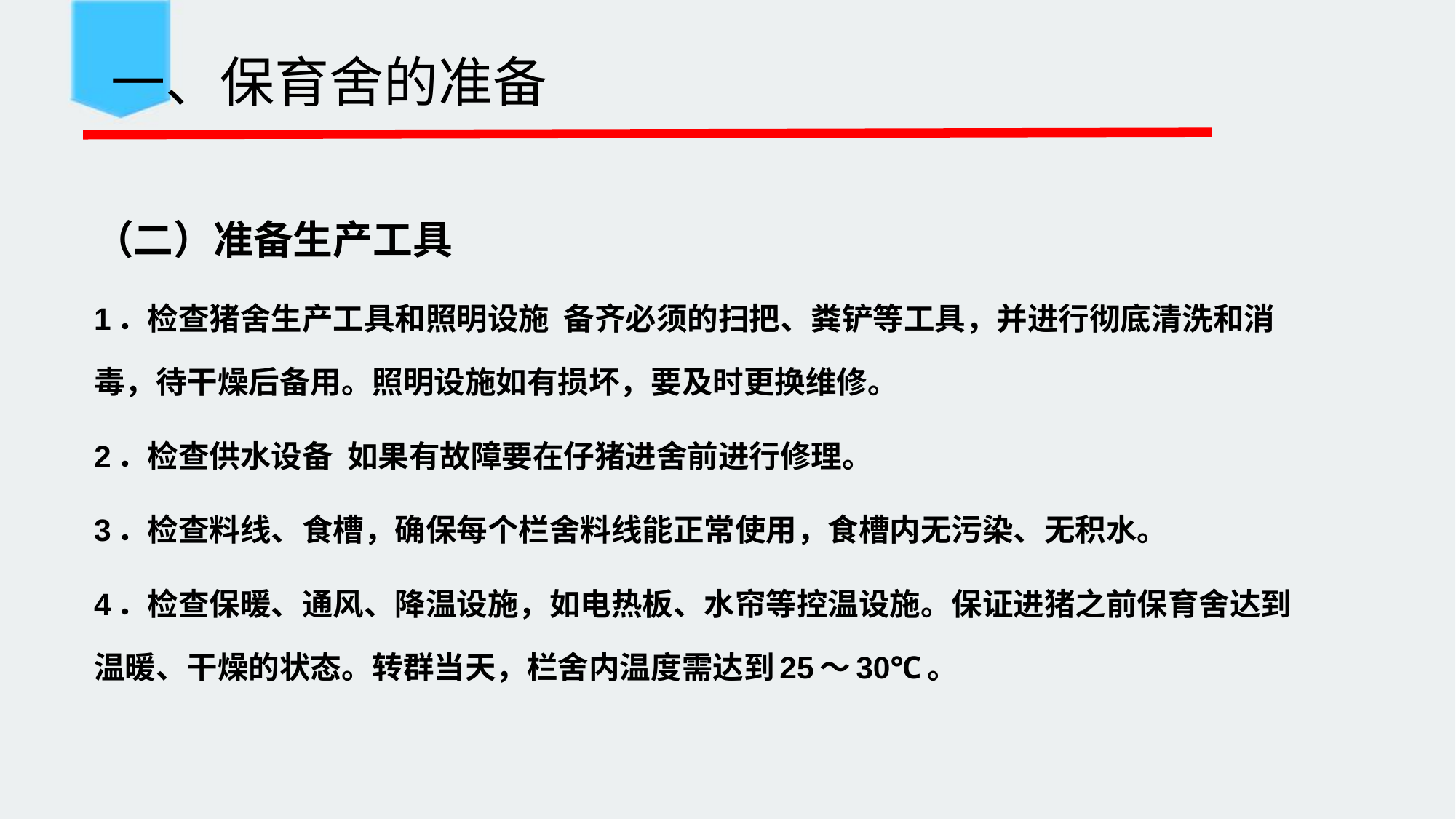

一、保育舍的准备
（二）准备生产工具
1．检查猪舍生产工具和照明设施  备齐必须的扫把、粪铲等工具，并进行彻底清洗和消毒，待干燥后备用。照明设施如有损坏，要及时更换维修。
2．检查供水设备  如果有故障要在仔猪进舍前进行修理。
3．检查料线、食槽，确保每个栏舍料线能正常使用，食槽内无污染、无积水。
4．检查保暖、通风、降温设施，如电热板、水帘等控温设施。保证进猪之前保育舍达到温暖、干燥的状态。转群当天，栏舍内温度需达到25～30℃。